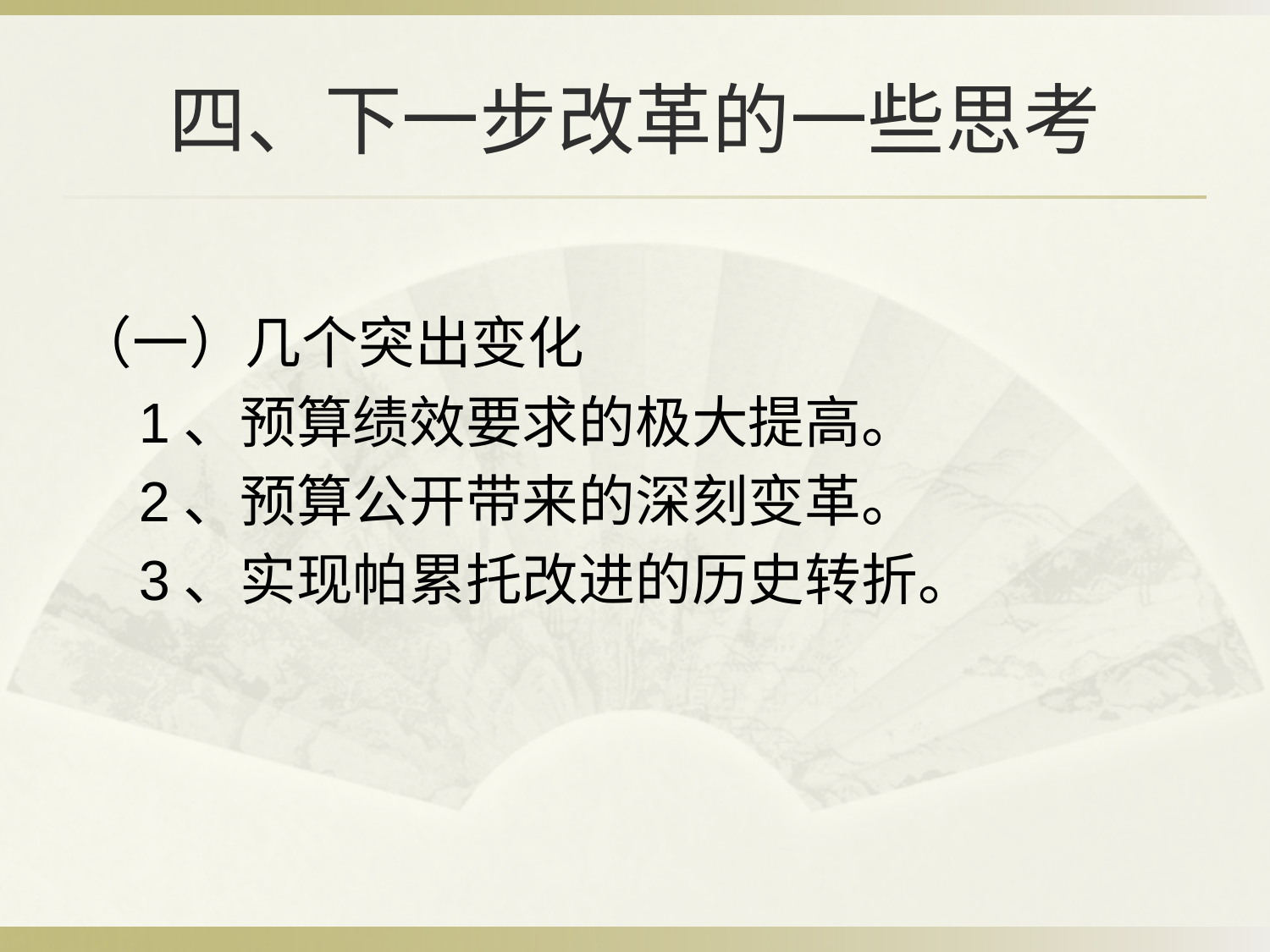

# 四、下一步改革的一些思考

（一）几个突出变化
    1、预算绩效要求的极大提高。
    2、预算公开带来的深刻变革。
    3、实现帕累托改进的历史转折。